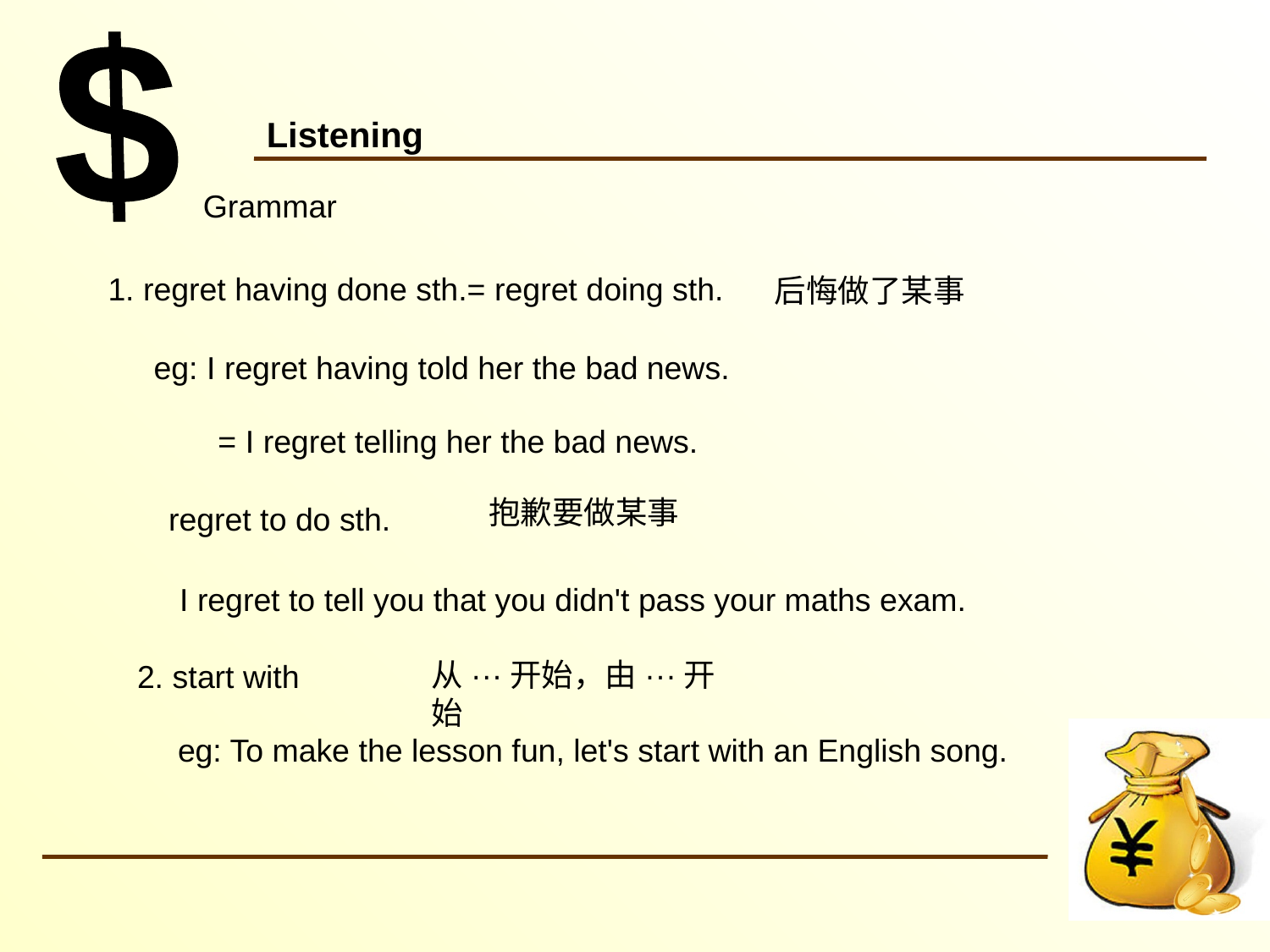

Listening
Grammar
1. regret having done sth.= regret doing sth.
后悔做了某事
eg: I regret having told her the bad news.
= I regret telling her the bad news.
抱歉要做某事
regret to do sth.
I regret to tell you that you didn't pass your maths exam.
从···开始，由···开始
2. start with
eg: To make the lesson fun, let's start with an English song.